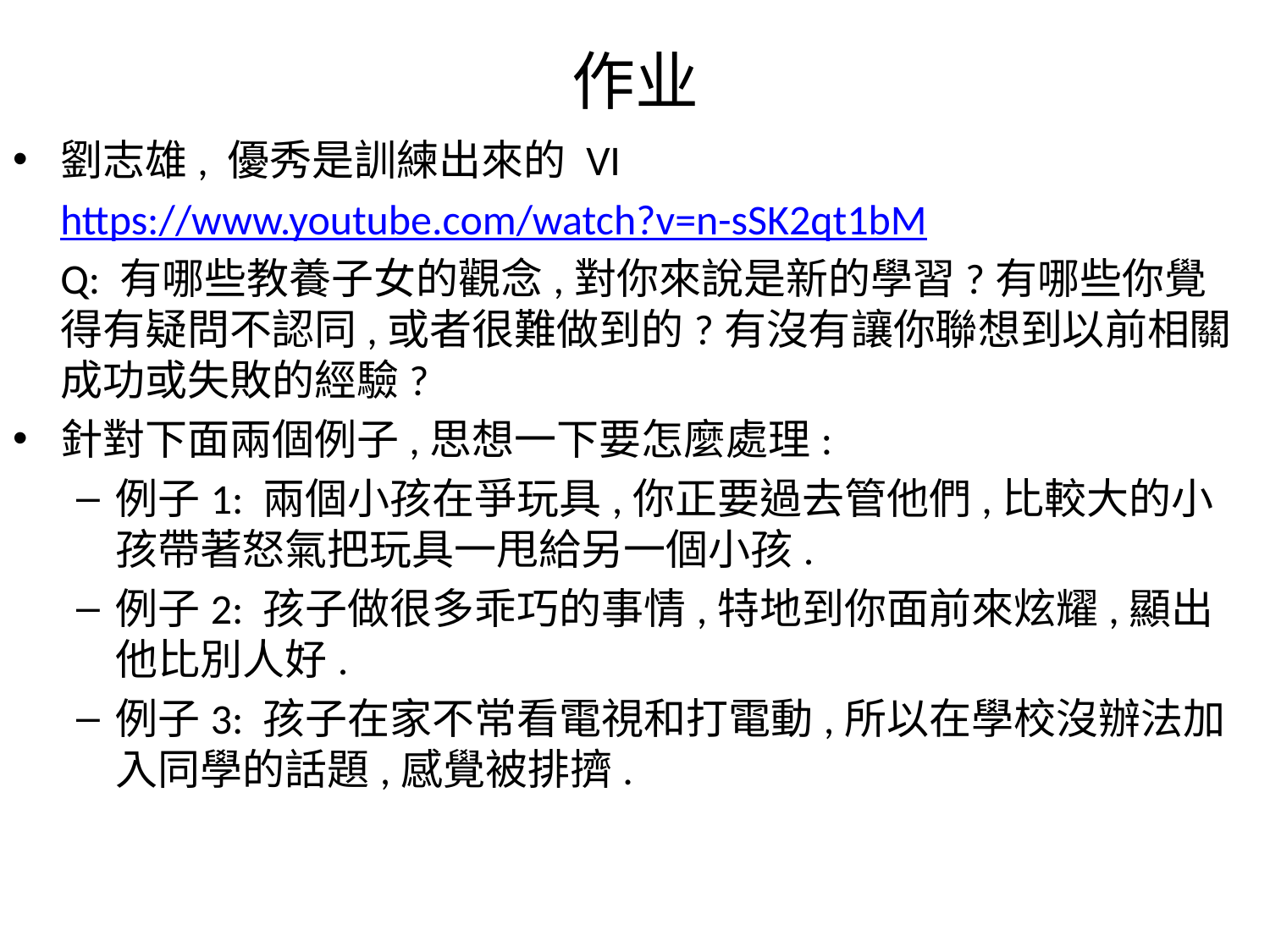

# 作业
劉志雄, 優秀是訓練出來的 VI
https://www.youtube.com/watch?v=n-sSK2qt1bM
Q: 有哪些教養子女的觀念,對你來說是新的學習?有哪些你覺得有疑問不認同,或者很難做到的?有沒有讓你聯想到以前相關成功或失敗的經驗?
針對下面兩個例子,思想一下要怎麼處理:
例子1: 兩個小孩在爭玩具,你正要過去管他們,比較大的小孩帶著怒氣把玩具一甩給另一個小孩.
例子2: 孩子做很多乖巧的事情,特地到你面前來炫耀,顯出他比別人好.
例子3: 孩子在家不常看電視和打電動,所以在學校沒辦法加入同學的話題,感覺被排擠.